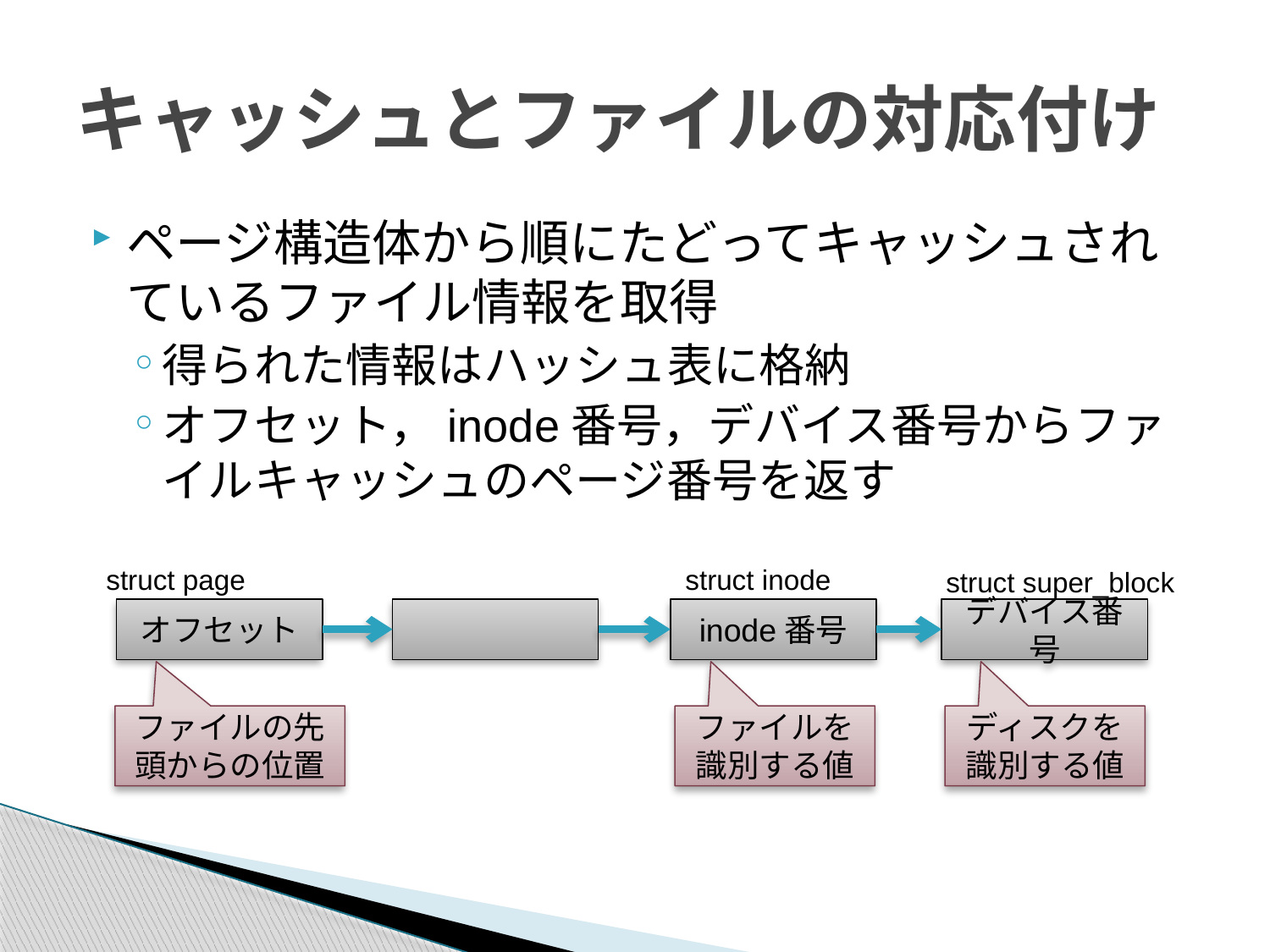

# キャッシュとファイルの対応付け
ページ構造体から順にたどってキャッシュされているファイル情報を取得
得られた情報はハッシュ表に格納
オフセット，inode番号，デバイス番号からファイルキャッシュのページ番号を返す
struct inode
inode番号
struct page
オフセット
struct super_block
デバイス番号

ファイルの先頭からの位置
ファイルを
識別する値
ディスクを
識別する値